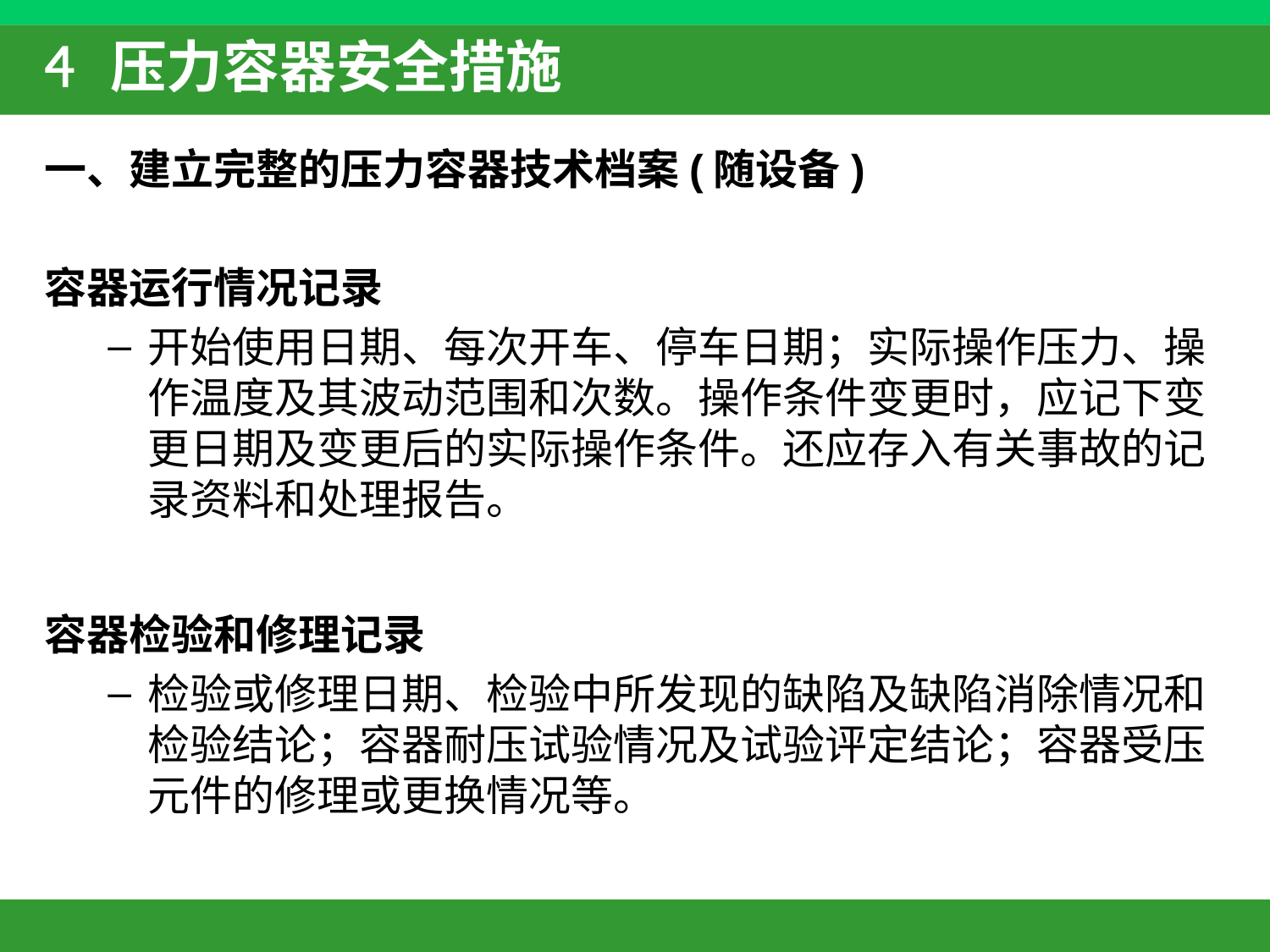

# 4 压力容器安全措施
一、建立完整的压力容器技术档案(随设备)

容器运行情况记录
开始使用日期、每次开车、停车日期；实际操作压力、操作温度及其波动范围和次数。操作条件变更时，应记下变更日期及变更后的实际操作条件。还应存入有关事故的记录资料和处理报告。

容器检验和修理记录
检验或修理日期、检验中所发现的缺陷及缺陷消除情况和检验结论；容器耐压试验情况及试验评定结论；容器受压元件的修理或更换情况等。